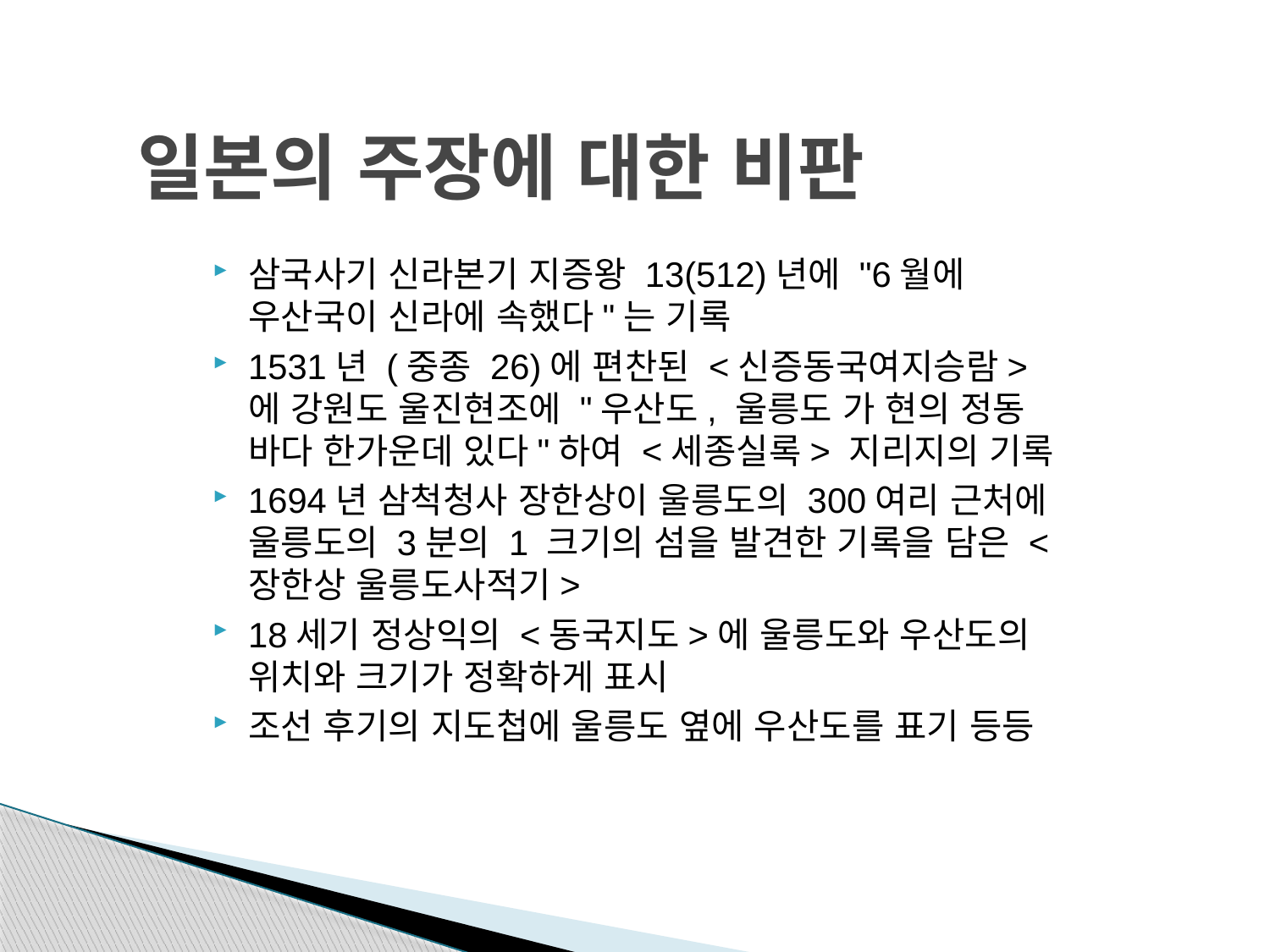

# 일본의 주장에 대한 비판
삼국사기 신라본기 지증왕 13(512)년에 "6월에 우산국이 신라에 속했다"는 기록
1531년 (중종 26)에 편찬된 <신증동국여지승람>에 강원도 울진현조에 "우산도, 울릉도 가 현의 정동 바다 한가운데 있다"하여 <세종실록> 지리지의 기록
1694년 삼척청사 장한상이 울릉도의 300여리 근처에 울릉도의 3분의 1 크기의 섬을 발견한 기록을 담은 <장한상 울릉도사적기>
18세기 정상익의 <동국지도>에 울릉도와 우산도의 위치와 크기가 정확하게 표시
조선 후기의 지도첩에 울릉도 옆에 우산도를 표기 등등